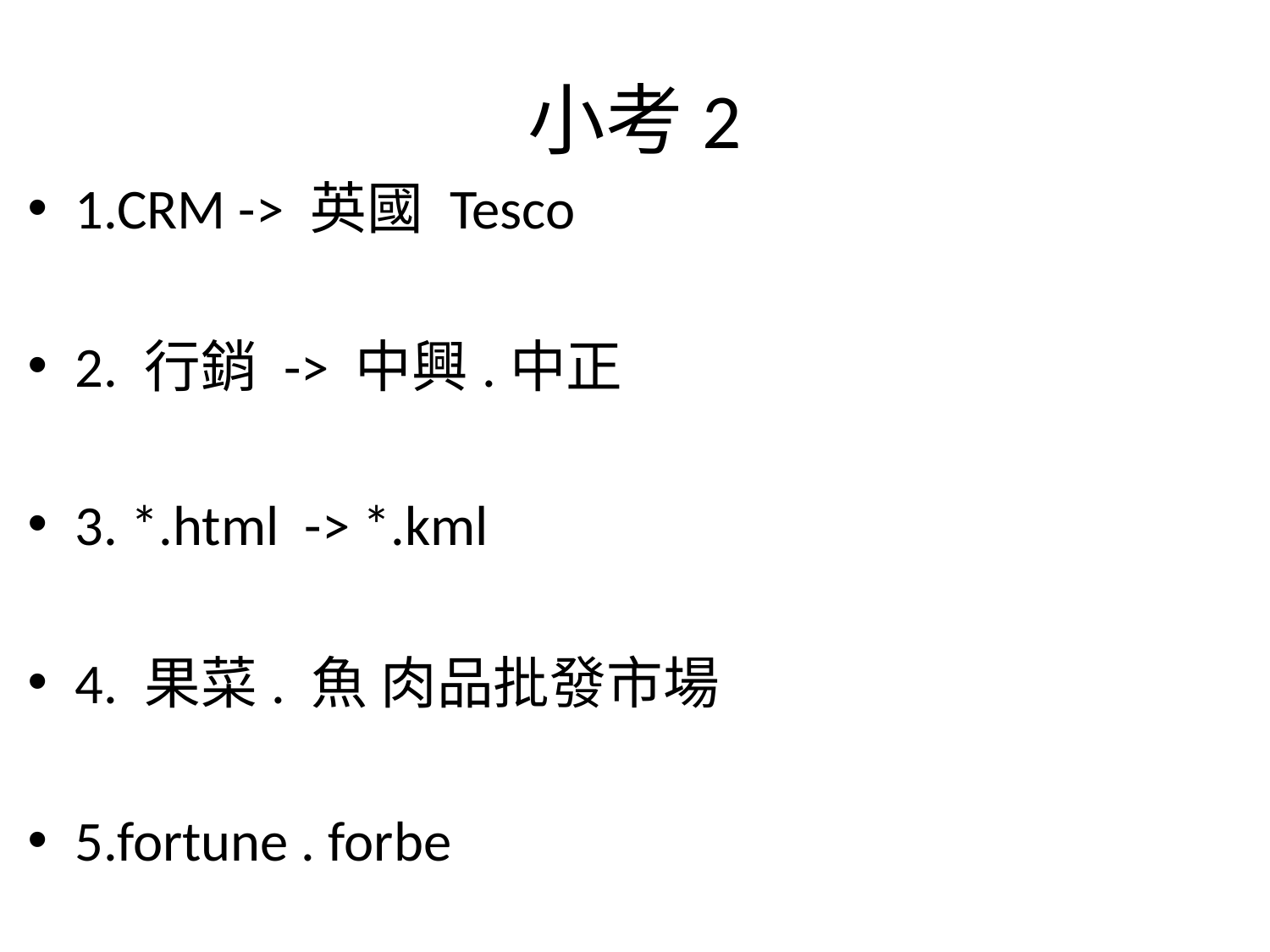

# 小考2
1.CRM -> 英國 Tesco

2. 行銷 -> 中興.中正

3. *.html  -> *.kml

4. 果菜. 魚 肉品批發市場

5.fortune . forbe